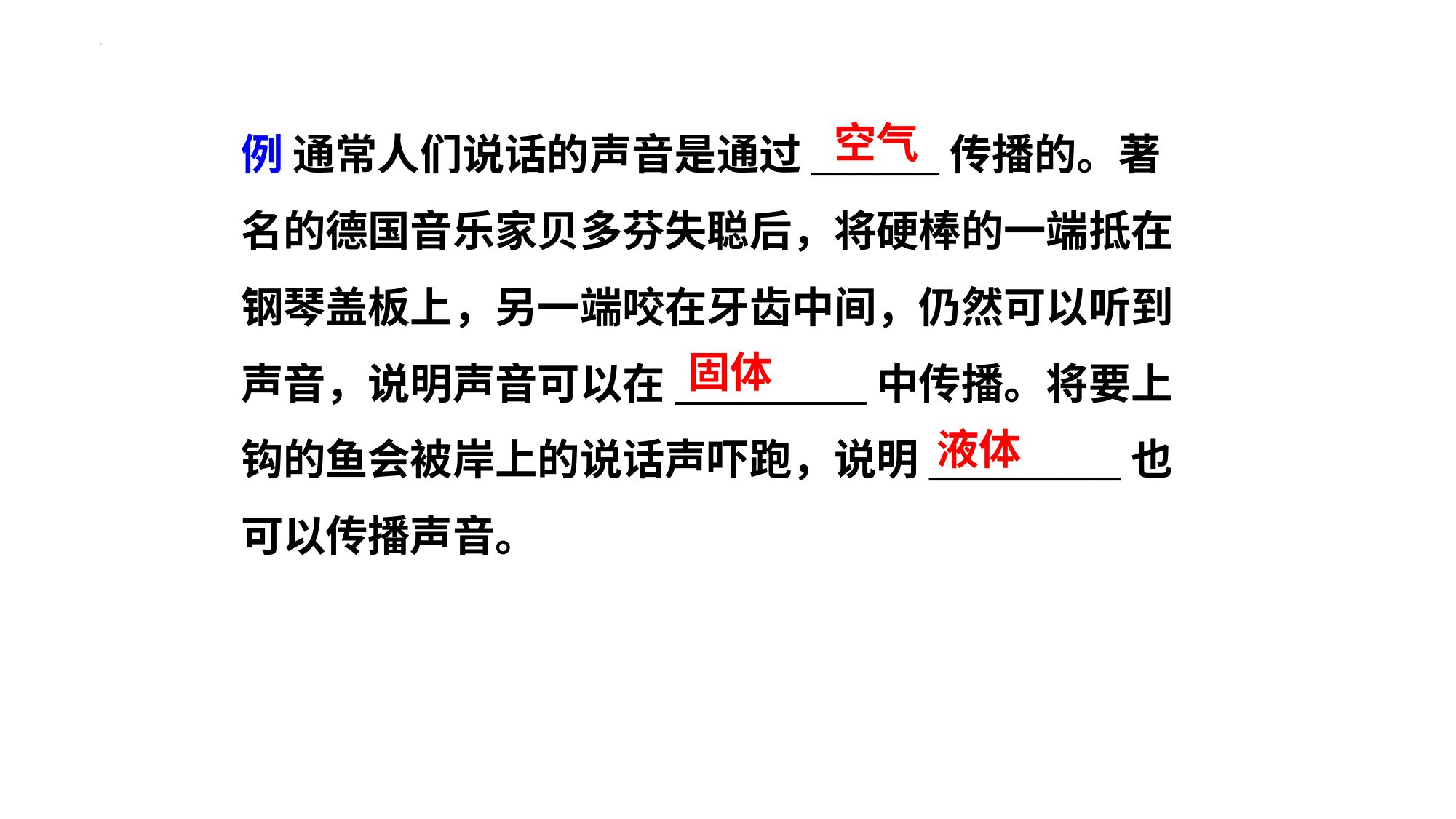

例 通常人们说话的声音是通过______传播的。著名的德国音乐家贝多芬失聪后，将硬棒的一端抵在钢琴盖板上，另一端咬在牙齿中间，仍然可以听到声音，说明声音可以在_________中传播。将要上钩的鱼会被岸上的说话声吓跑，说明_________也可以传播声音。
空气
固体
液体